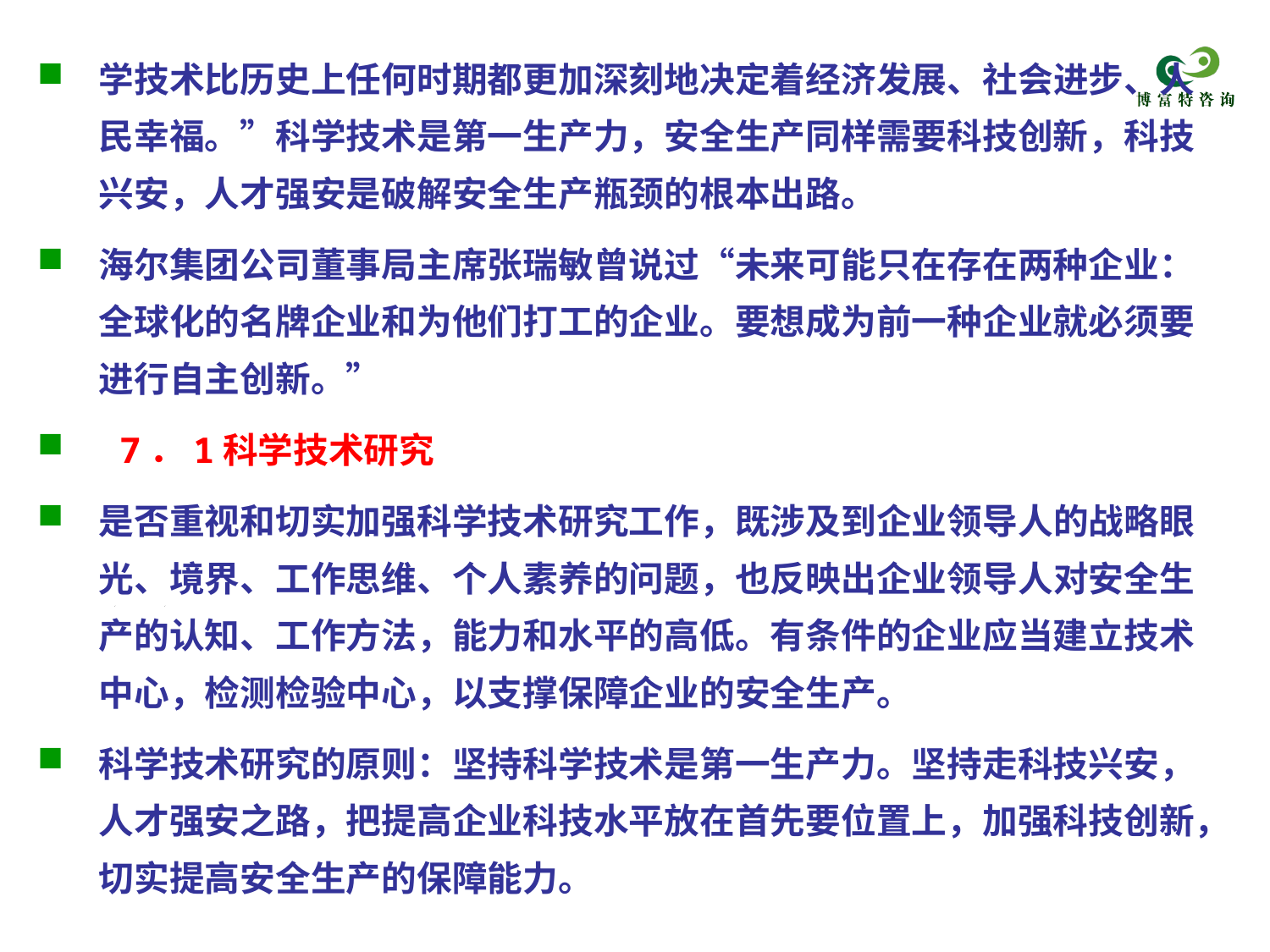

学技术比历史上任何时期都更加深刻地决定着经济发展、社会进步、人民幸福。”科学技术是第一生产力，安全生产同样需要科技创新，科技兴安，人才强安是破解安全生产瓶颈的根本出路。
海尔集团公司董事局主席张瑞敏曾说过“未来可能只在存在两种企业：全球化的名牌企业和为他们打工的企业。要想成为前一种企业就必须要进行自主创新。”
 7．1科学技术研究
是否重视和切实加强科学技术研究工作，既涉及到企业领导人的战略眼光、境界、工作思维、个人素养的问题，也反映出企业领导人对安全生产的认知、工作方法，能力和水平的高低。有条件的企业应当建立技术中心，检测检验中心，以支撑保障企业的安全生产。
科学技术研究的原则：坚持科学技术是第一生产力。坚持走科技兴安，人才强安之路，把提高企业科技水平放在首先要位置上，加强科技创新，切实提高安全生产的保障能力。